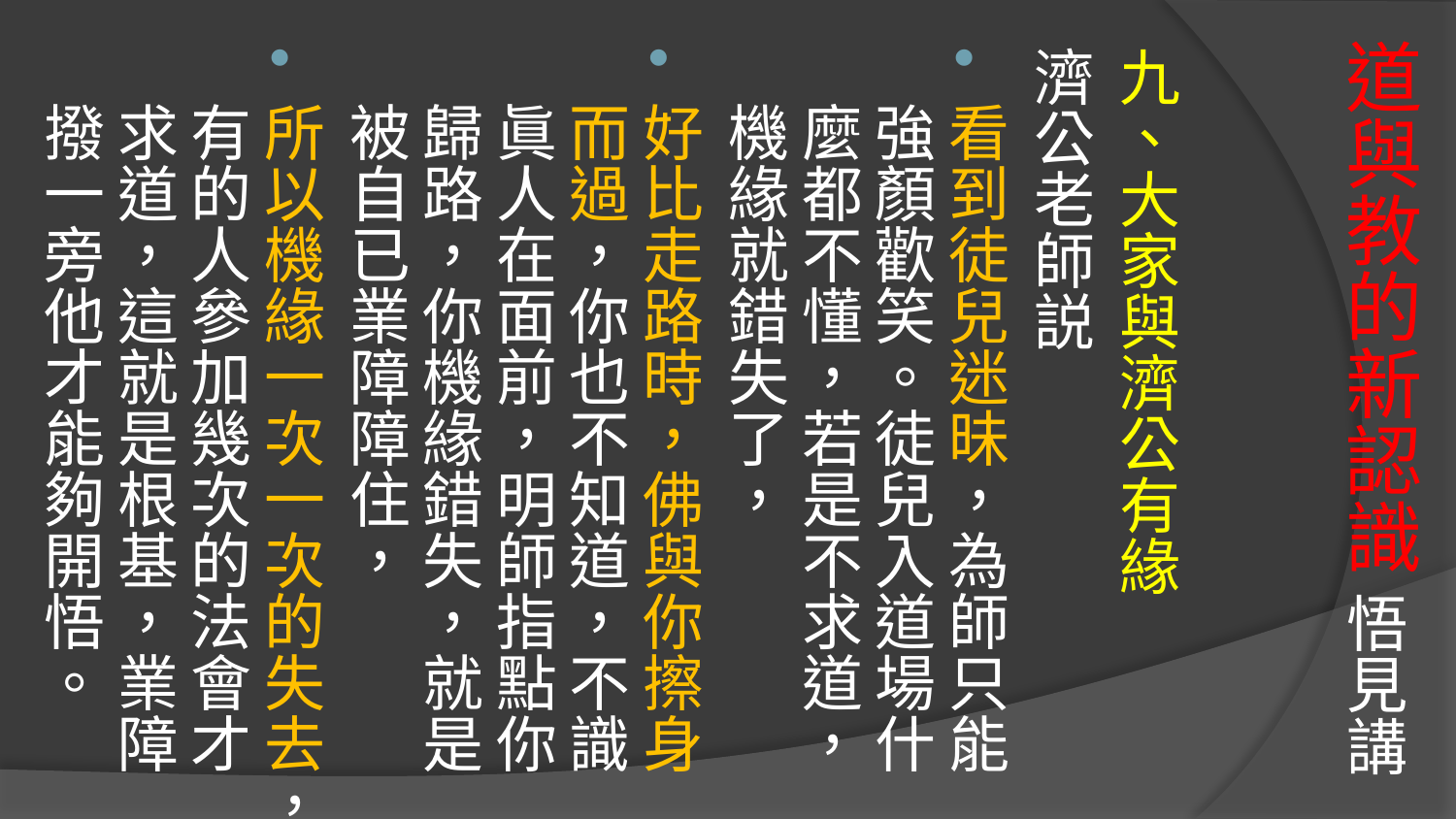

# 道與教的新認識 悟見講
九、大家與濟公有緣
濟公老師説
看到徒兒迷昧，為師只能強顏歡笑。徒兒入道場什麼都不懂，若是不求道，機緣就錯失了，
好比走路時，佛與你擦身而過，你也不知道，不識眞人在面前，明師指點你歸路，你機緣錯失，就是被自已業障障住，
所以機緣一次一次的失去，有的人參加幾次的法會才求道，這就是根基，業障撥一旁他才能夠開悟。